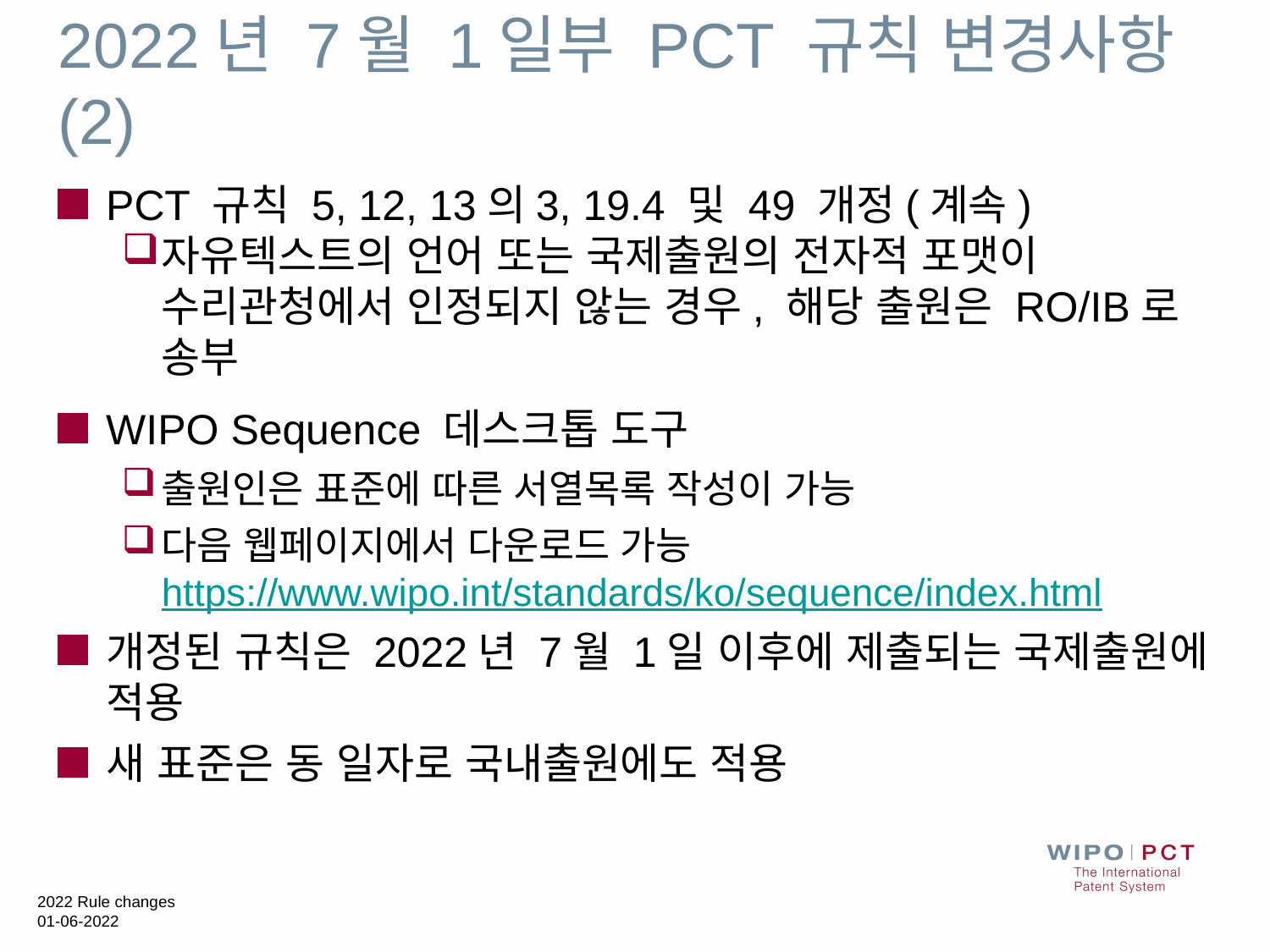

# 2022년 7월 1일부 PCT 규칙 변경사항(2)
PCT 규칙 5, 12, 13의3, 19.4 및 49 개정(계속)
자유텍스트의 언어 또는 국제출원의 전자적 포맷이 수리관청에서 인정되지 않는 경우, 해당 출원은 RO/IB로 송부
WIPO Sequence 데스크톱 도구
출원인은 표준에 따른 서열목록 작성이 가능
다음 웹페이지에서 다운로드 가능https://www.wipo.int/standards/ko/sequence/index.html
개정된 규칙은 2022년 7월 1일 이후에 제출되는 국제출원에 적용
새 표준은 동 일자로 국내출원에도 적용